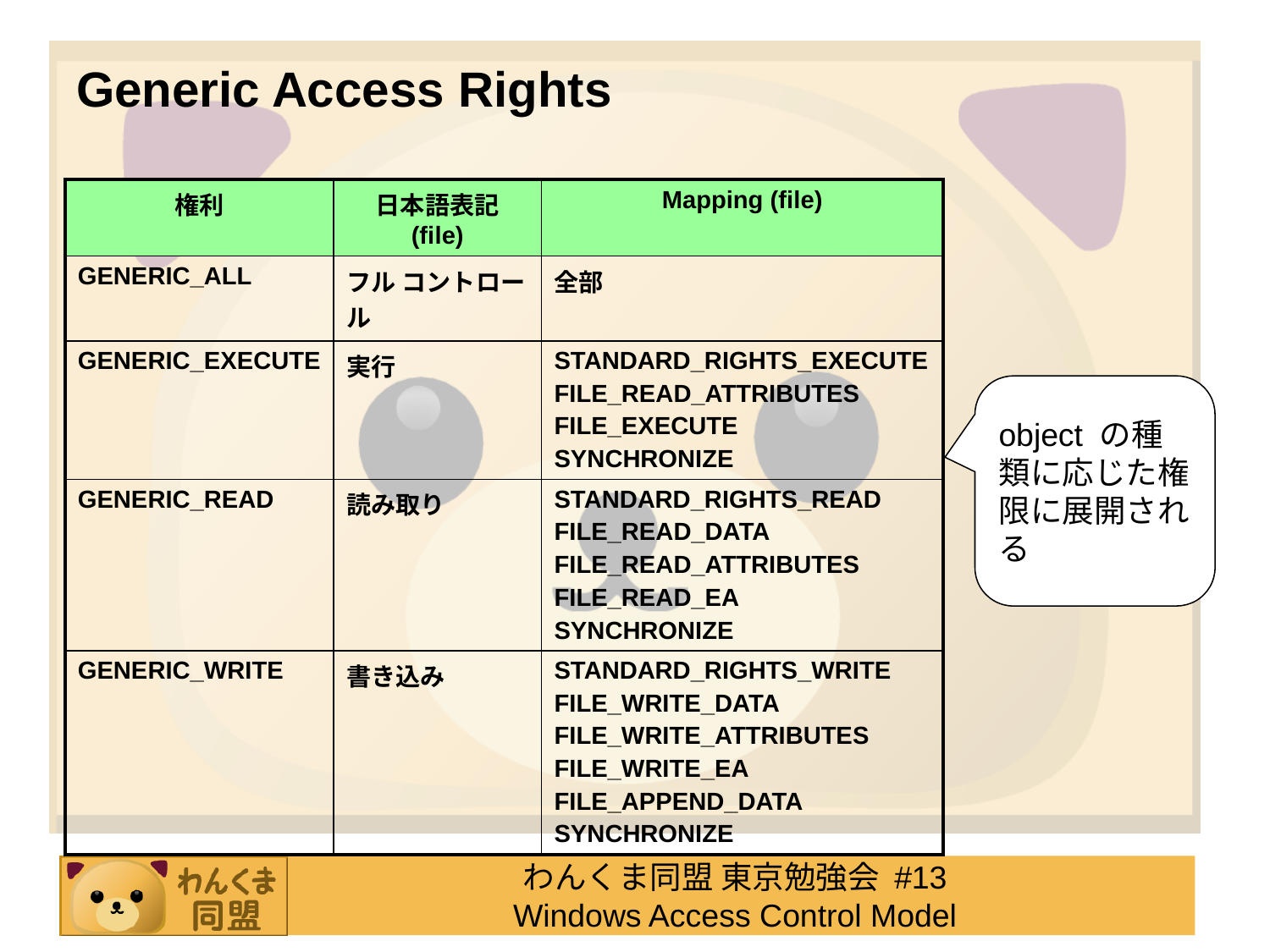

# Generic Access Rights
| 権利 | 日本語表記 (file) | Mapping (file) |
| --- | --- | --- |
| GENERIC\_ALL | フル コントロール | 全部 |
| GENERIC\_EXECUTE | 実行 | STANDARD\_RIGHTS\_EXECUTE FILE\_READ\_ATTRIBUTES FILE\_EXECUTE SYNCHRONIZE |
| GENERIC\_READ | 読み取り | STANDARD\_RIGHTS\_READ FILE\_READ\_DATA FILE\_READ\_ATTRIBUTES FILE\_READ\_EA SYNCHRONIZE |
| GENERIC\_WRITE | 書き込み | STANDARD\_RIGHTS\_WRITE FILE\_WRITE\_DATA FILE\_WRITE\_ATTRIBUTES FILE\_WRITE\_EA FILE\_APPEND\_DATA SYNCHRONIZE |
object の種類に応じた権限に展開される